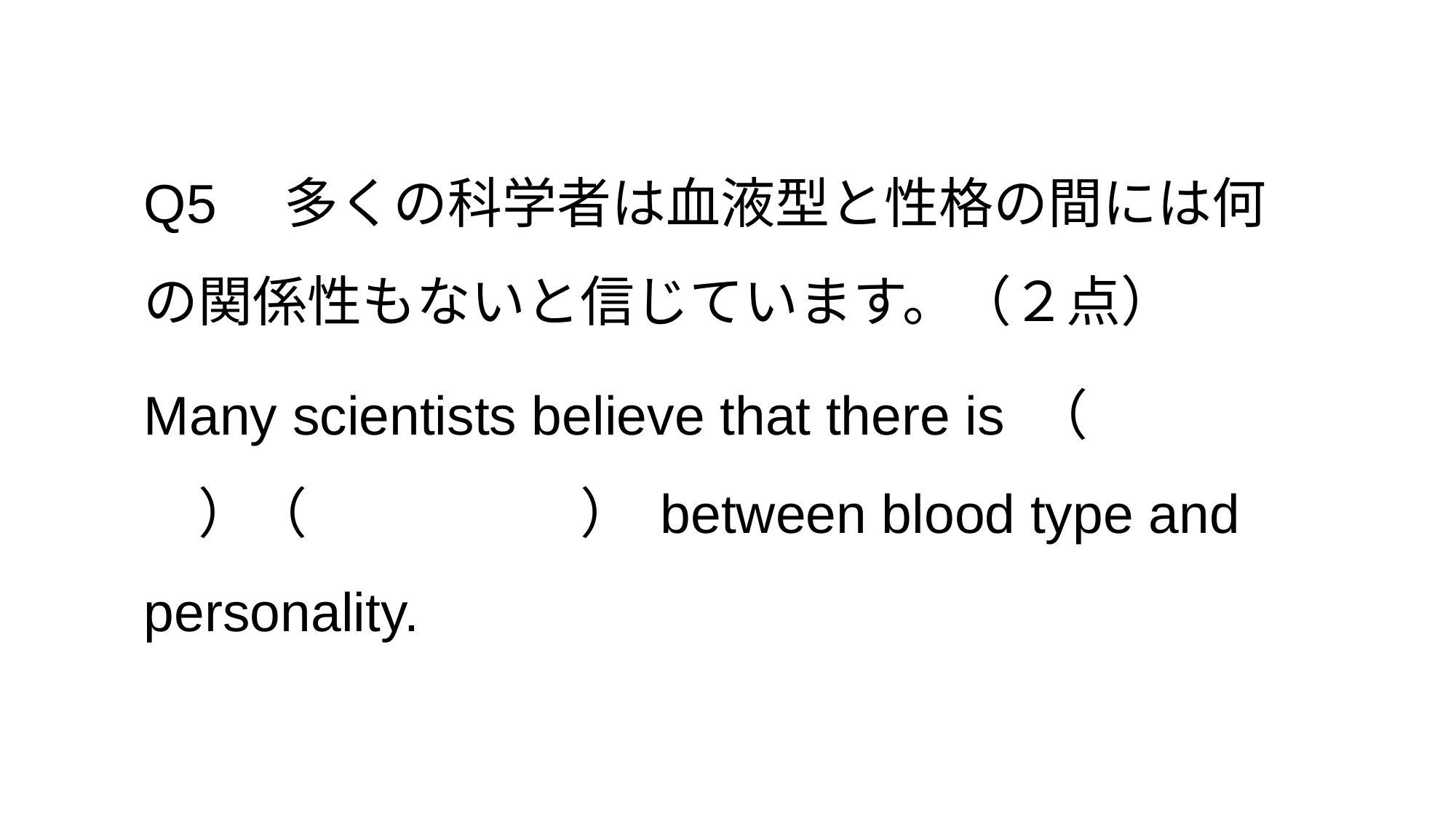

Q5　多くの科学者は血液型と性格の間には何の関係性もないと信じています。（２点）
Many scientists believe that there is （　　　　）（　　　　　） between blood type and personality.